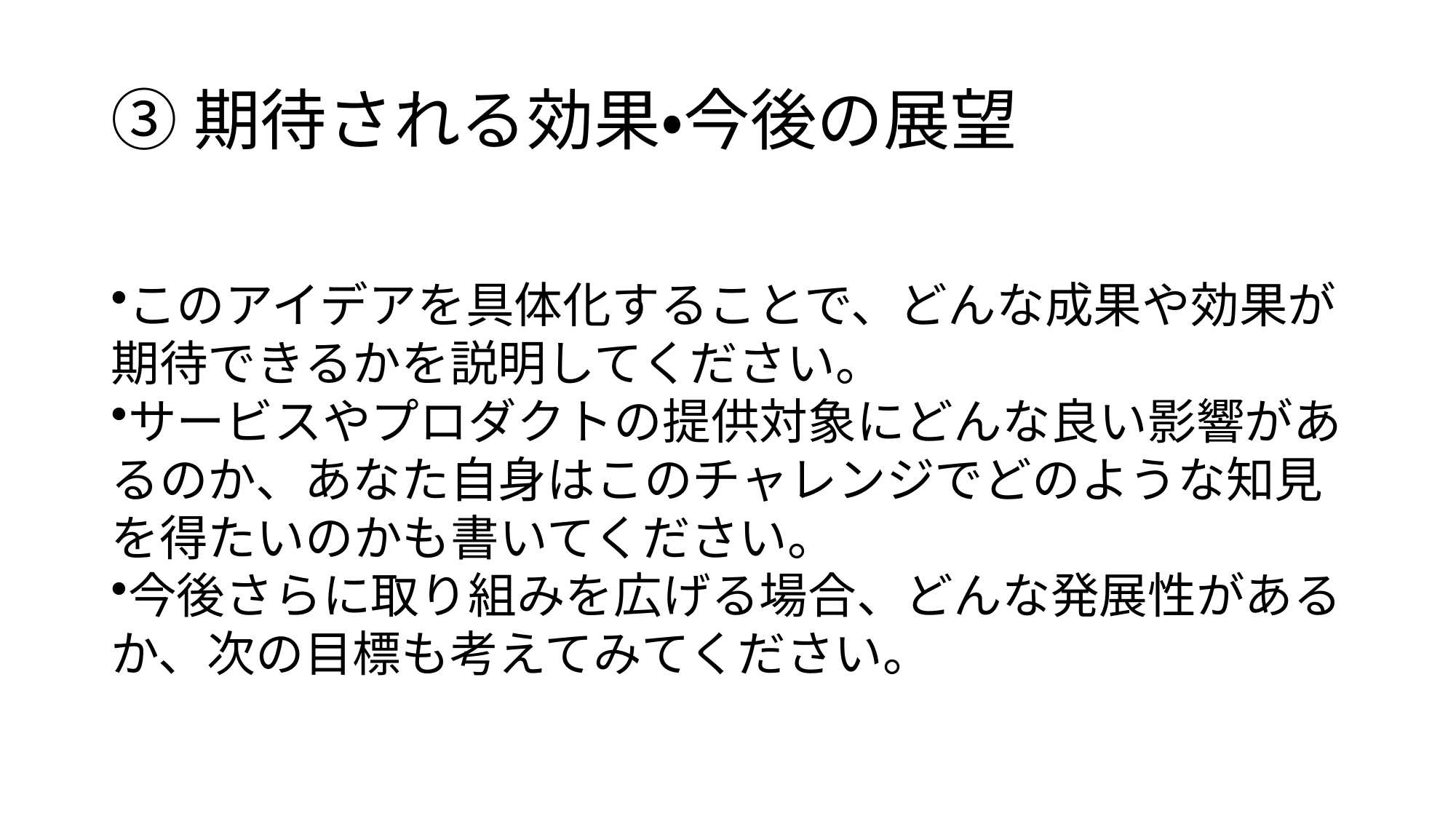

# ③期待される効果・今後の展望
このアイデアを具体化することで、どんな成果や効果が期待できるかを説明してください。
サービスやプロダクトの提供対象にどんな良い影響があるのか、あなた自身はこのチャレンジでどのような知見を得たいのかも書いてください。
今後さらに取り組みを広げる場合、どんな発展性があるか、次の目標も考えてみてください。